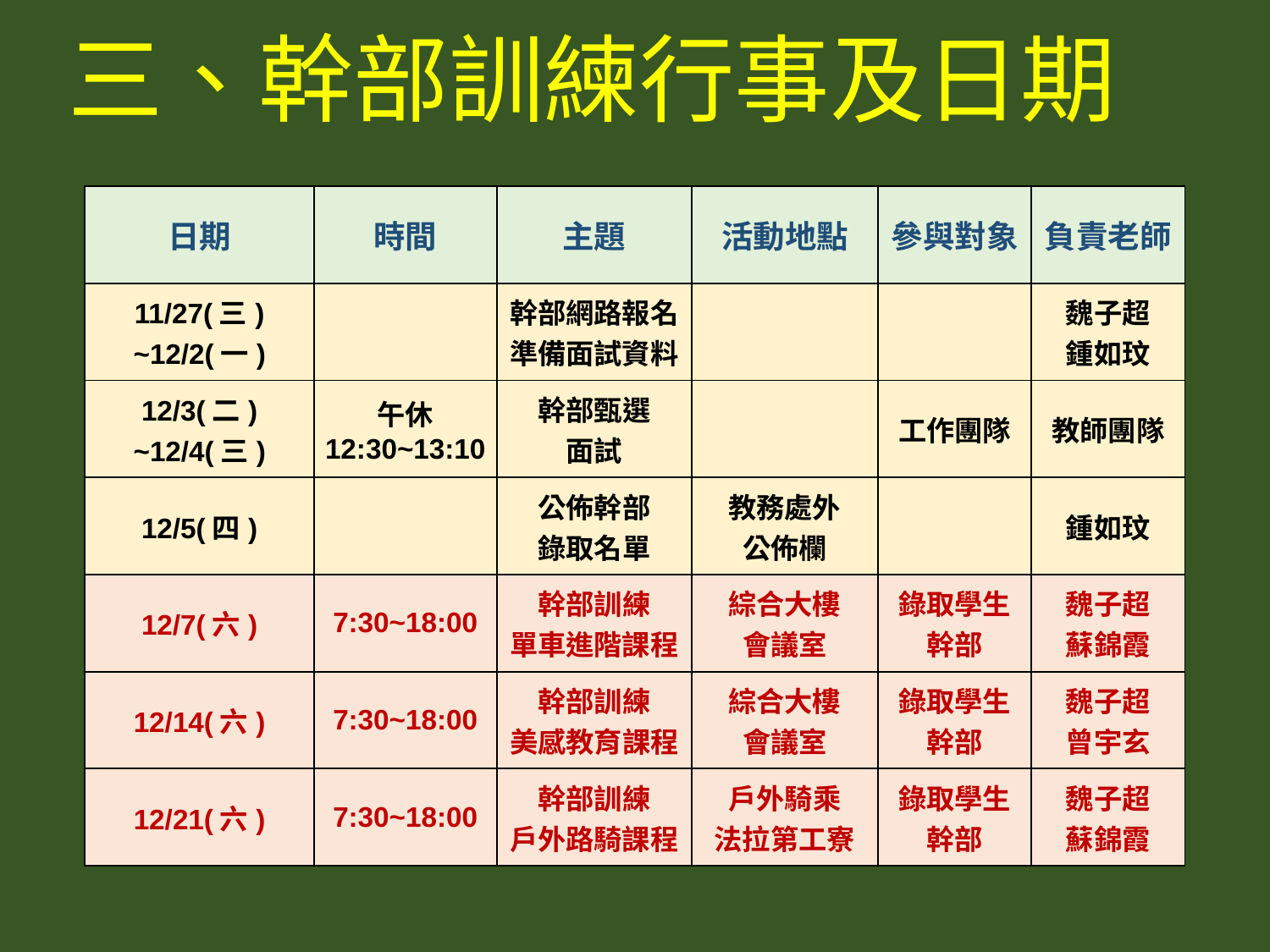

# 三、幹部訓練行事及日期
| 日期 | 時間 | 主題 | 活動地點 | 參與對象 | 負責老師 |
| --- | --- | --- | --- | --- | --- |
| 11/27(三) ~12/2(一) |  | 幹部網路報名 準備面試資料 |  |  | 魏子超 鍾如玟 |
| 12/3(二) ~12/4(三) | 午休 12:30~13:10 | 幹部甄選 面試 |  | 工作團隊 | 教師團隊 |
| 12/5(四) |  | 公佈幹部 錄取名單 | 教務處外 公佈欄 |  | 鍾如玟 |
| 12/7(六) | 7:30~18:00 | 幹部訓練 單車進階課程 | 綜合大樓 會議室 | 錄取學生幹部 | 魏子超 蘇錦霞 |
| 12/14(六) | 7:30~18:00 | 幹部訓練 美感教育課程 | 綜合大樓 會議室 | 錄取學生幹部 | 魏子超 曾宇玄 |
| 12/21(六) | 7:30~18:00 | 幹部訓練 戶外路騎課程 | 戶外騎乘 法拉第工寮 | 錄取學生幹部 | 魏子超 蘇錦霞 |